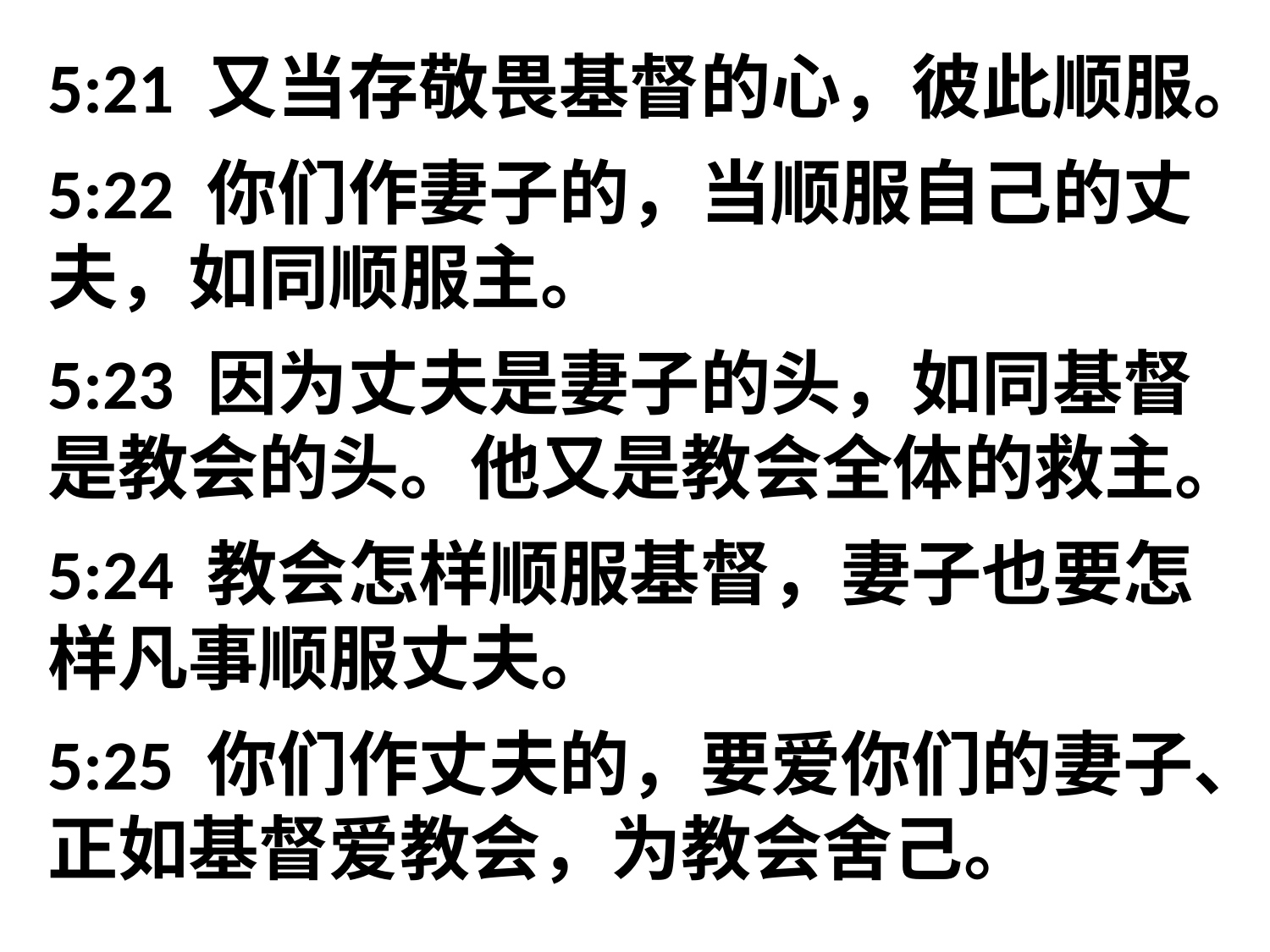

5:21 又当存敬畏基督的心，彼此顺服。
5:22 你们作妻子的，当顺服自己的丈夫，如同顺服主。
5:23 因为丈夫是妻子的头，如同基督是教会的头。他又是教会全体的救主。
5:24 教会怎样顺服基督，妻子也要怎样凡事顺服丈夫。
5:25 你们作丈夫的，要爱你们的妻子、正如基督爱教会，为教会舍己。